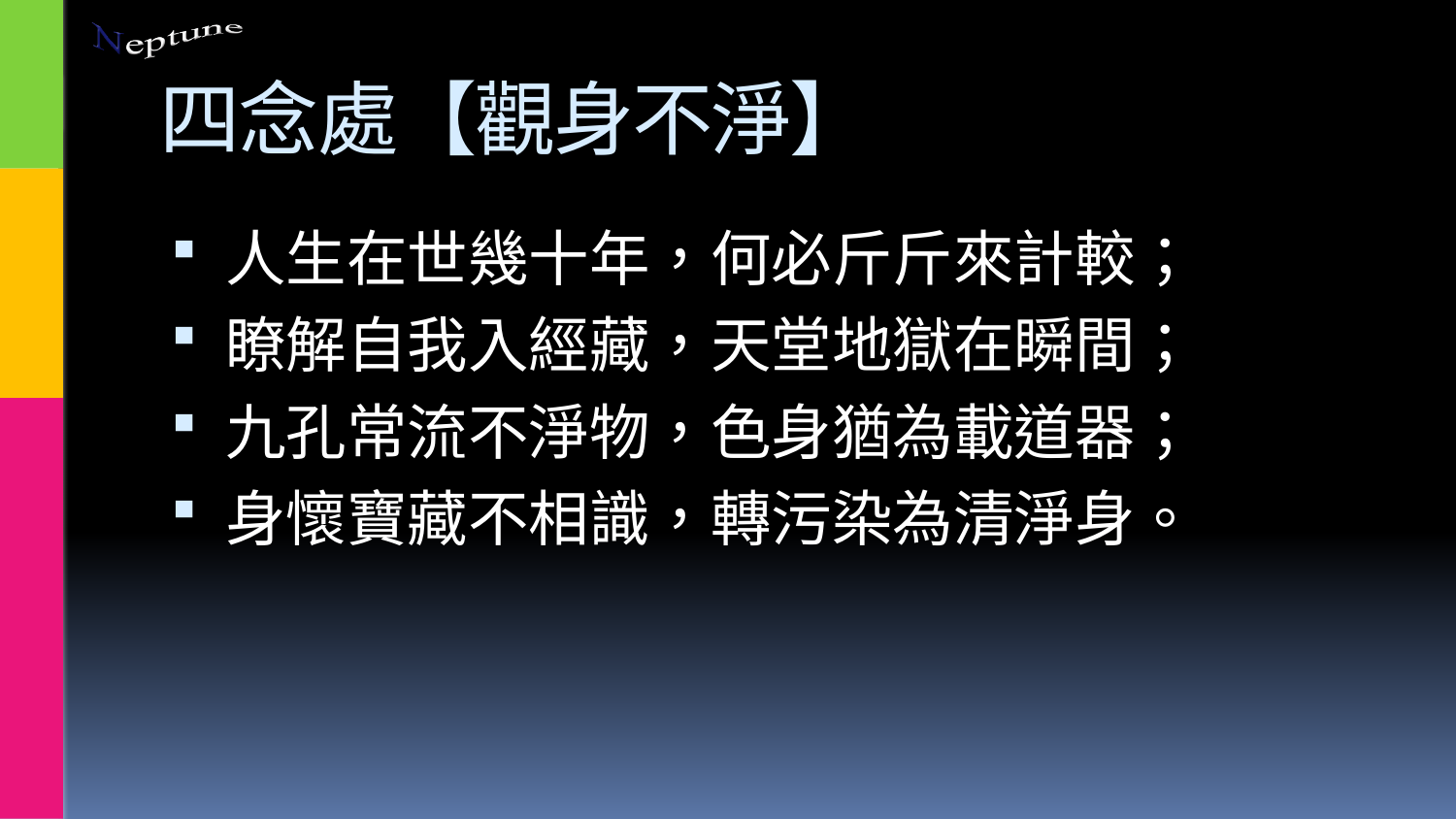

# 四念處【觀身不淨】
人生在世幾十年，何必斤斤來計較；
瞭解自我入經藏，天堂地獄在瞬間；
九孔常流不淨物，色身猶為載道器；
身懷寶藏不相識，轉污染為清淨身。